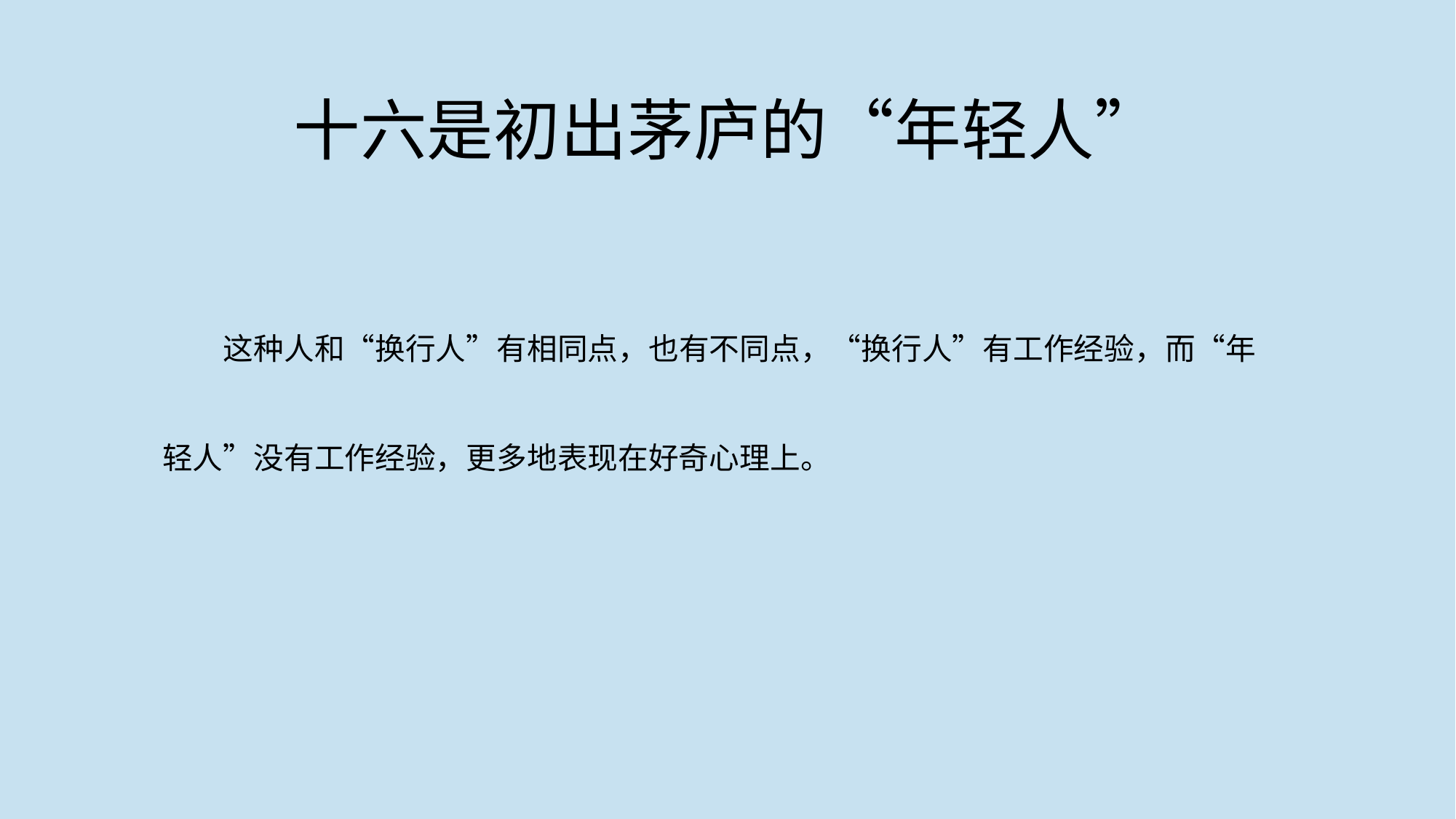

十六是初出茅庐的“年轻人”
            这种人和“换行人”有相同点，也有不同点，“换行人”有工作经验，而“年轻人”没有工作经验，更多地表现在好奇心理上。